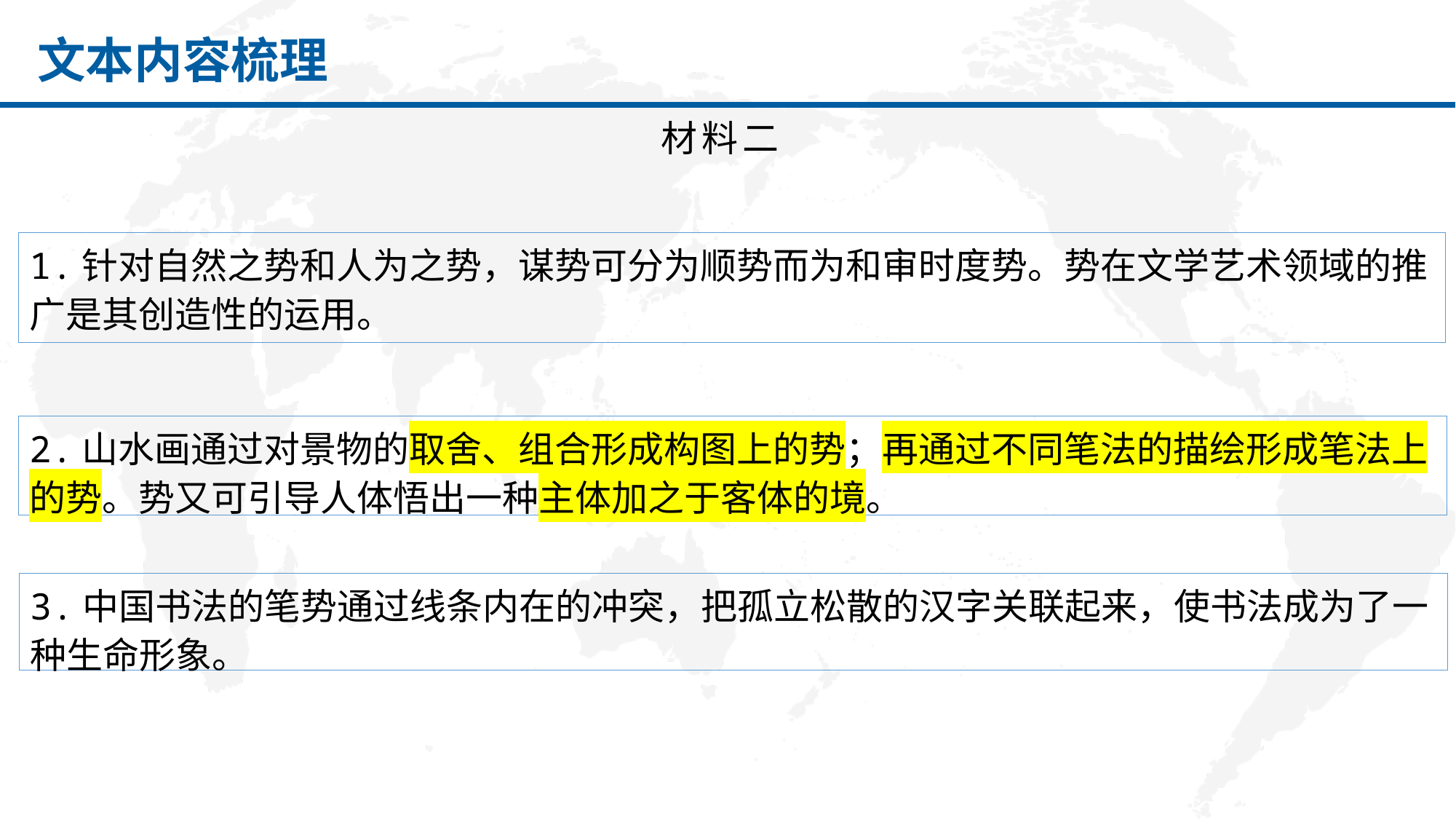

# 文本内容梳理
材料二
1.针对自然之势和人为之势，谋势可分为顺势而为和审时度势。势在文学艺术领域的推广是其创造性的运用。
2.山水画通过对景物的取舍、组合形成构图上的势；再通过不同笔法的描绘形成笔法上的势。势又可引导人体悟出一种主体加之于客体的境。
3.中国书法的笔势通过线条内在的冲突，把孤立松散的汉字关联起来，使书法成为了一种生命形象。